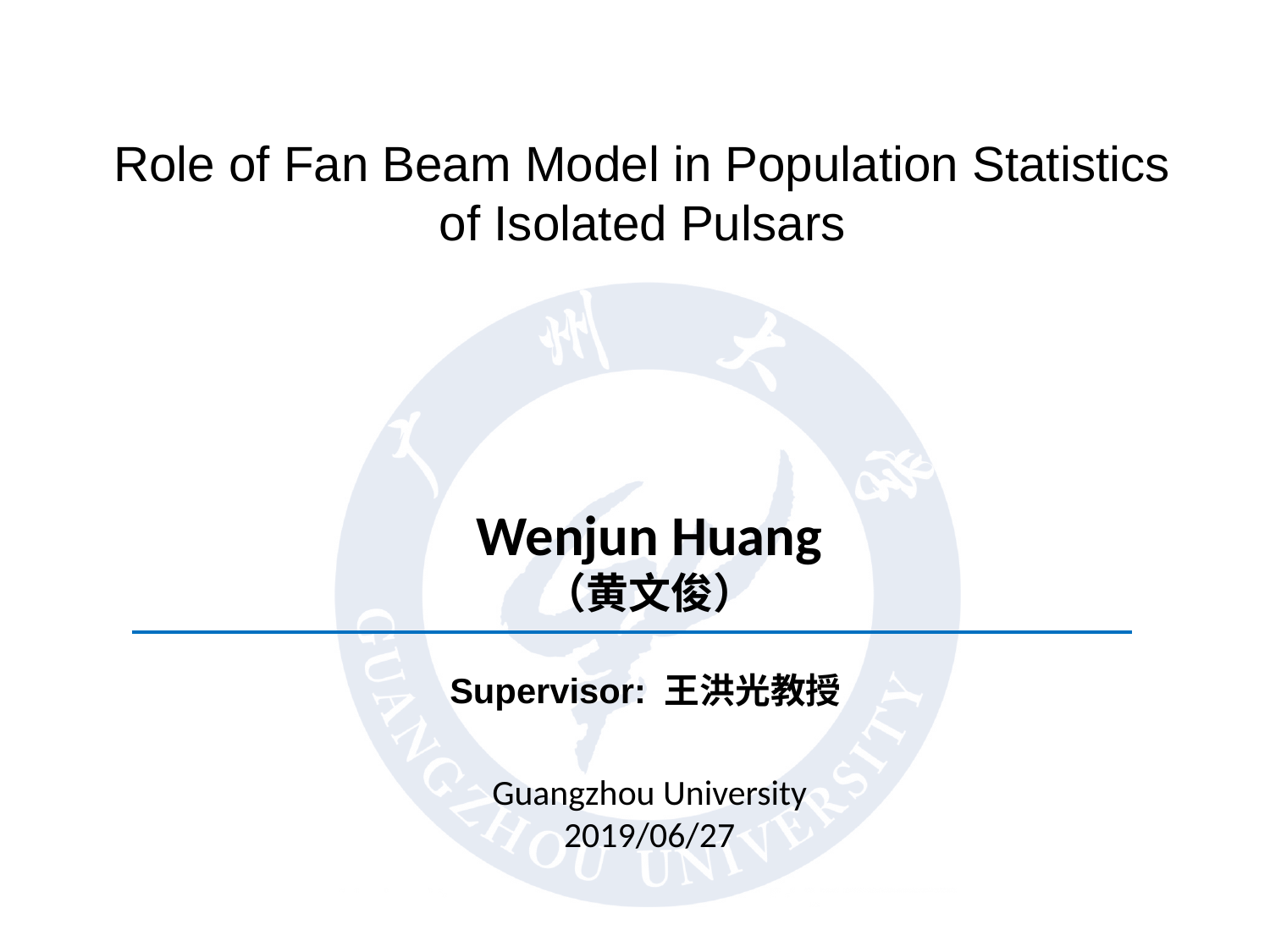

Role of Fan Beam Model in Population Statistics
of Isolated Pulsars
Wenjun Huang
（黄文俊）

Supervisor: 王洪光教授

Guangzhou University
2019/06/27